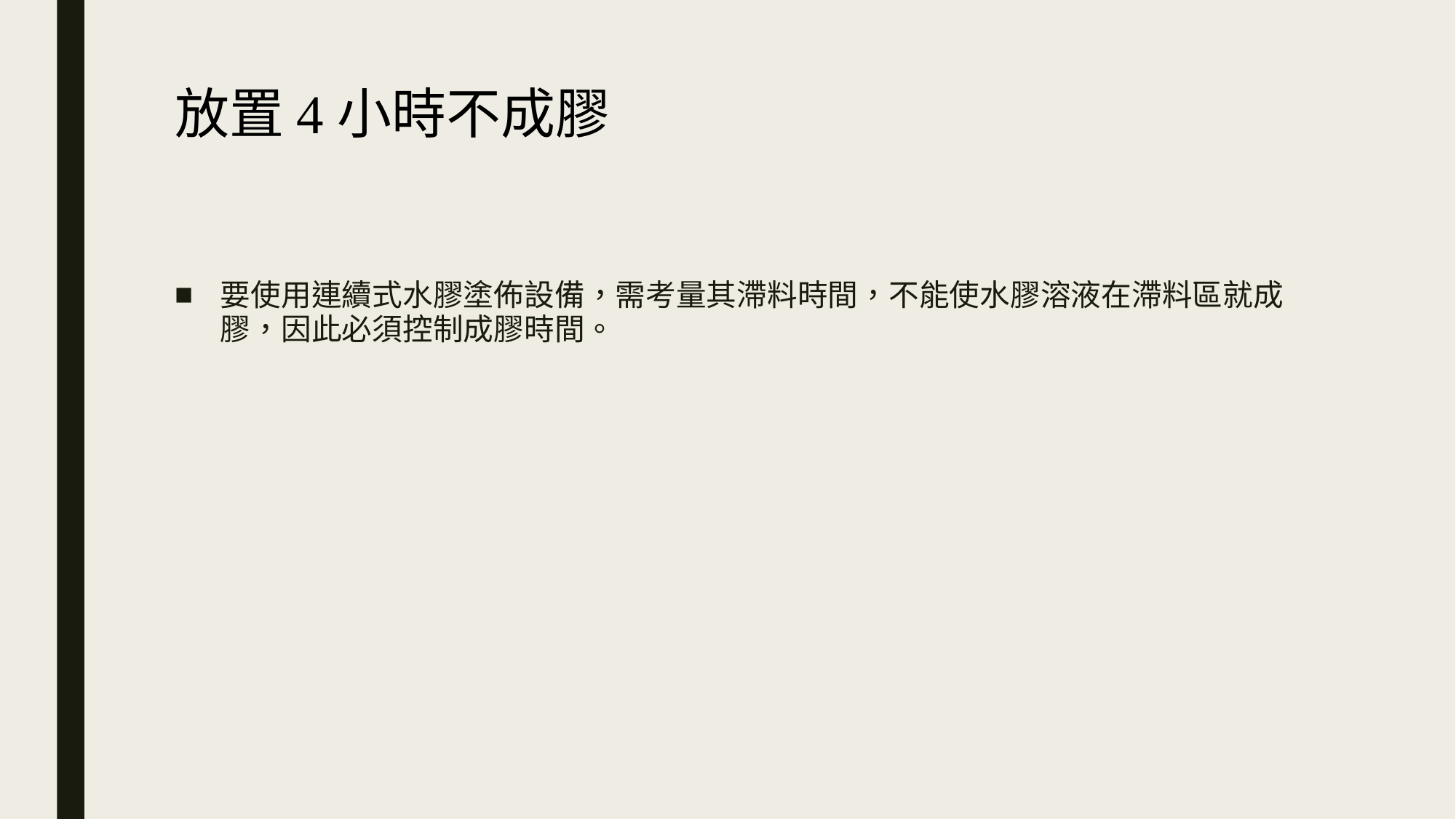

# 放置4小時不成膠
要使用連續式水膠塗佈設備，需考量其滯料時間，不能使水膠溶液在滯料區就成膠，因此必須控制成膠時間。